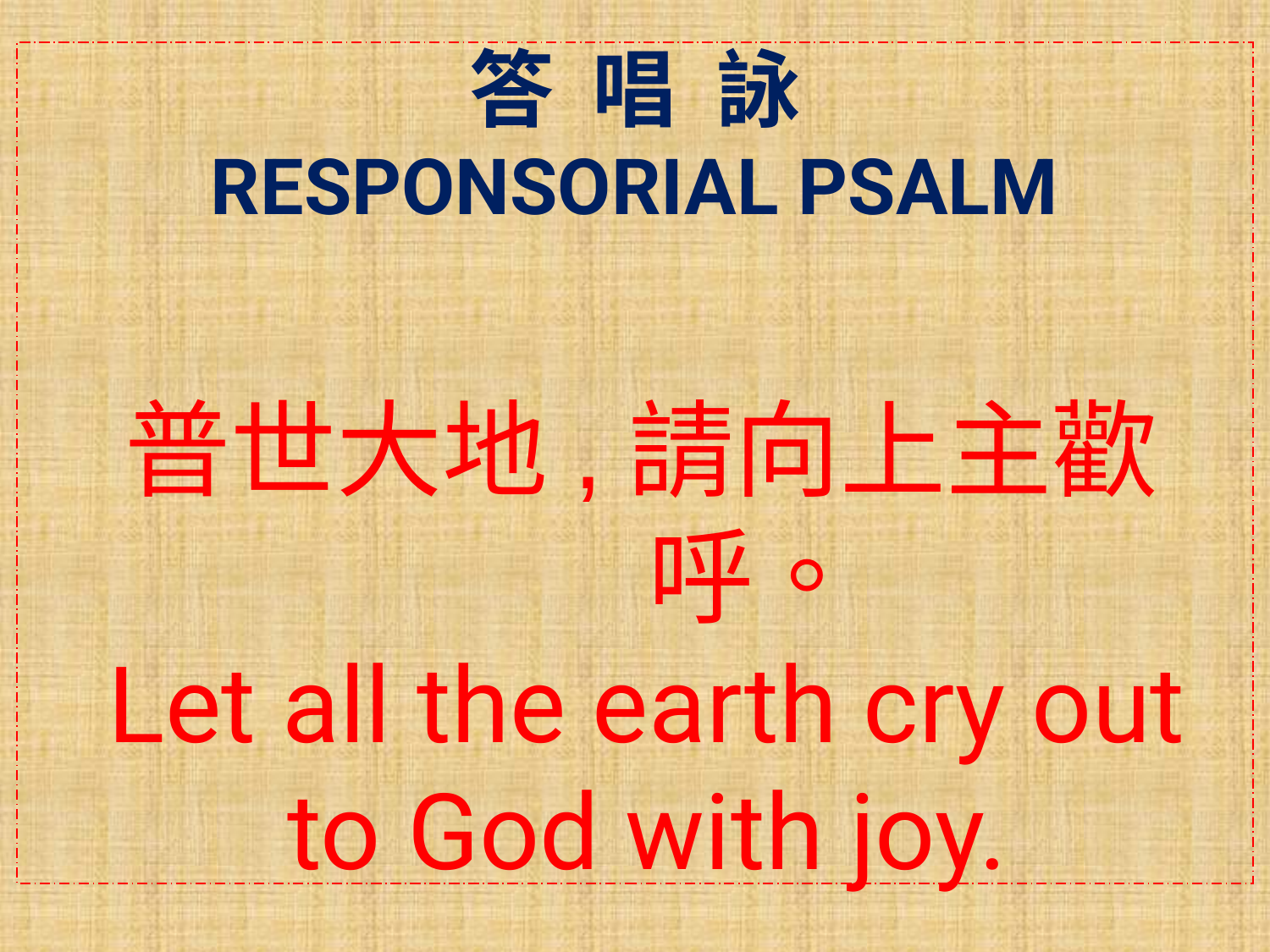

答  唱  詠
RESPONSORIAL PSALM

普世大地,請向上主歡呼。
Let all the earth cry out to God with joy.